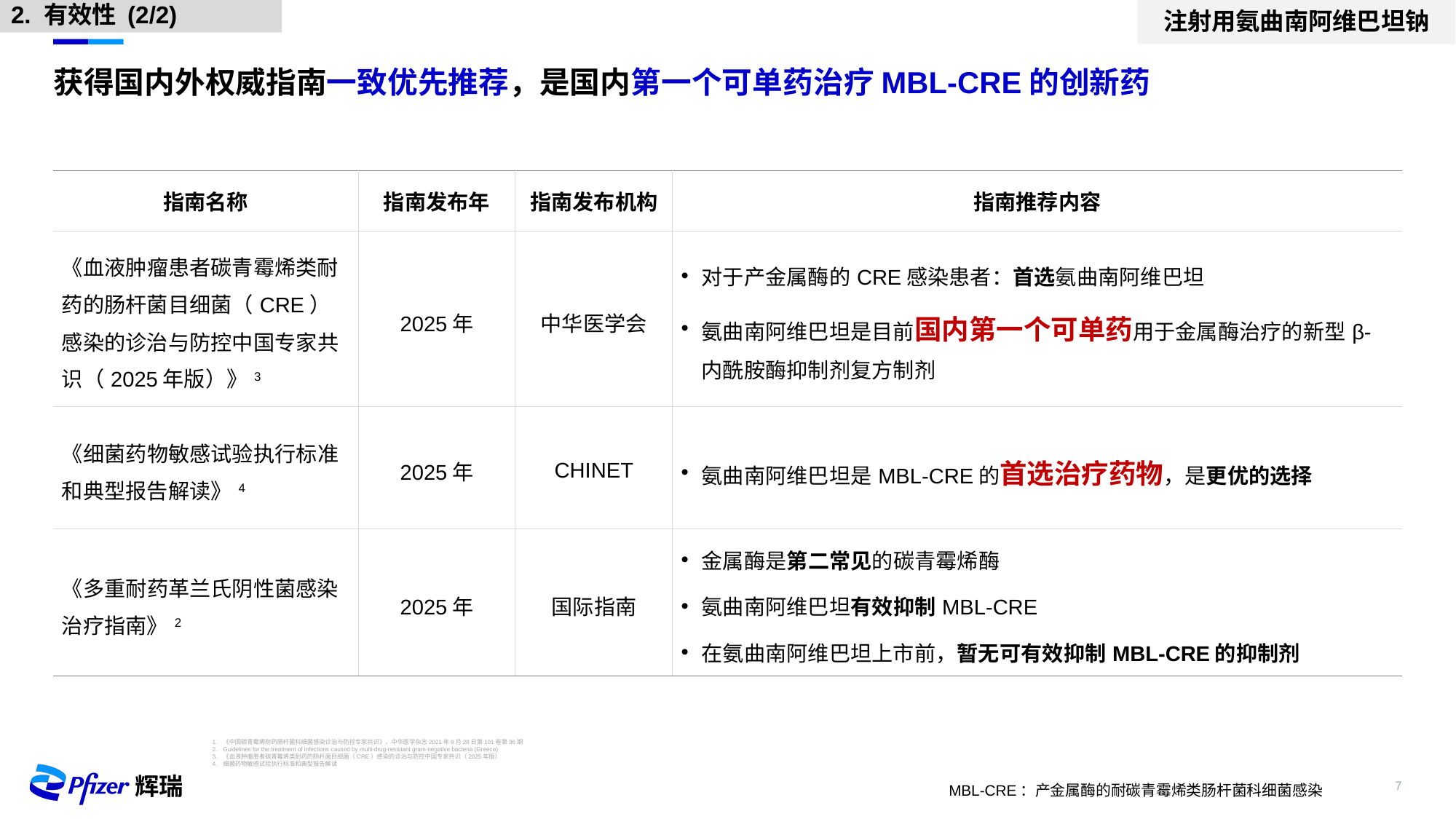

2. 有效性 (2/2)
注射用氨曲南阿维巴坦钠
# 获得国内外权威指南一致优先推荐，是国内第一个可单药治疗MBL-CRE的创新药
| 指南名称 | 指南发布年 | 指南发布机构 | 指南推荐内容 |
| --- | --- | --- | --- |
| 《血液肿瘤患者碳青霉烯类耐药的肠杆菌目细菌（CRE）感染的诊治与防控中国专家共识（2025年版）》3 | 2025年 | 中华医学会 | 对于产金属酶的CRE感染患者：首选氨曲南阿维巴坦 氨曲南阿维巴坦是目前国内第一个可单药用于金属酶治疗的新型β-内酰胺酶抑制剂复方制剂 |
| 《细菌药物敏感试验执行标准和典型报告解读》4 | 2025年 | CHINET | 氨曲南阿维巴坦是MBL-CRE的首选治疗药物，是更优的选择 |
| 《多重耐药革兰氏阴性菌感染治疗指南》2 | 2025年 | 国际指南 | 金属酶是第二常见的碳青霉烯酶 氨曲南阿维巴坦有效抑制MBL-CRE 在氨曲南阿维巴坦上市前，暂无可有效抑制MBL-CRE的抑制剂 |
《中国碳青霉烯耐药肠杆菌科细菌感染诊治与防控专家共识》，中华医学杂志2021年9月28日第101卷第36期
Guidelines for the treatment of infections caused by multi-drug-resistant gram-negative bacteria (Greece)
《血液肿瘤患者碳青霉烯类耐药的肠杆菌目细菌（CRE）感染的诊治与防控中国专家共识（2025年版）
细菌药物敏感试验执行标准和典型报告解读
MBL-CRE：产金属酶的耐碳青霉烯类肠杆菌科细菌感染